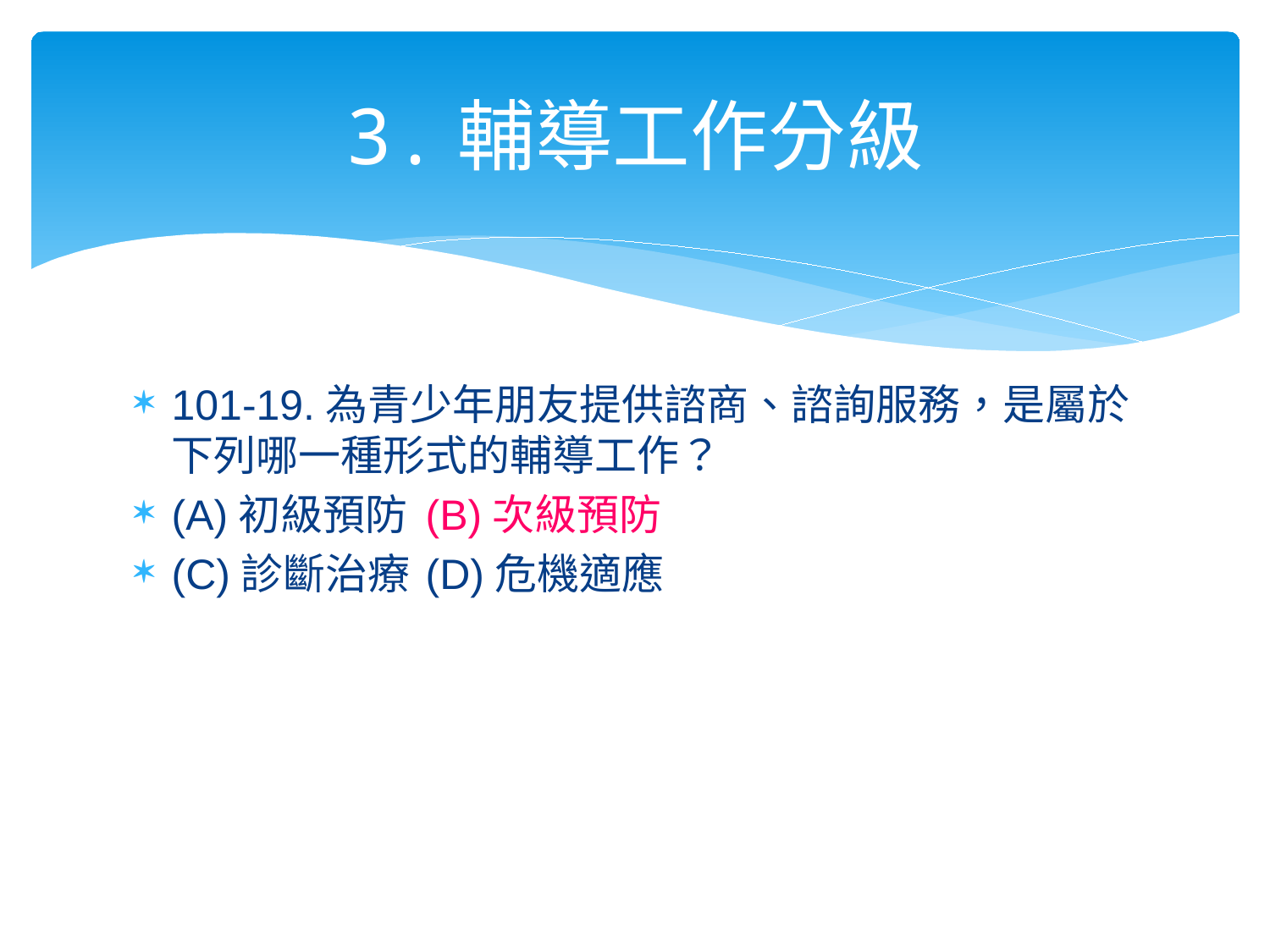

# 3.輔導工作分級
101-19.為青少年朋友提供諮商、諮詢服務，是屬於下列哪一種形式的輔導工作？
(A)初級預防	(B)次級預防
(C)診斷治療	(D)危機適應